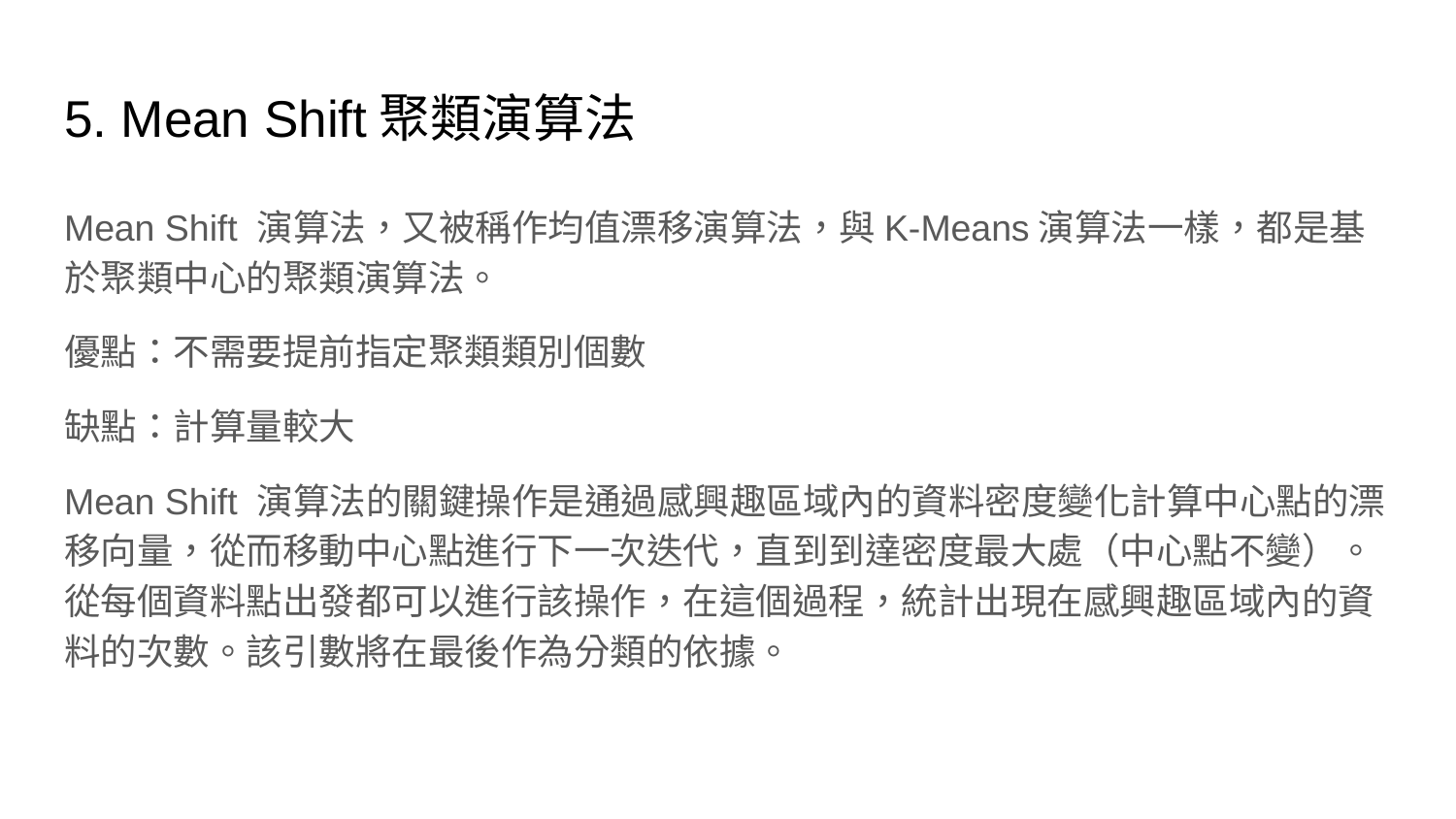

# 5. Mean Shift聚類演算法

Mean Shift 演算法，又被稱作均值漂移演算法，與K-Means演算法一樣，都是基於聚類中心的聚類演算法。
優點：不需要提前指定聚類類別個數
缺點：計算量較大
Mean Shift 演算法的關鍵操作是通過感興趣區域內的資料密度變化計算中心點的漂移向量，從而移動中心點進行下一次迭代，直到到達密度最大處（中心點不變）。從每個資料點出發都可以進行該操作，在這個過程，統計出現在感興趣區域內的資料的次數。該引數將在最後作為分類的依據。